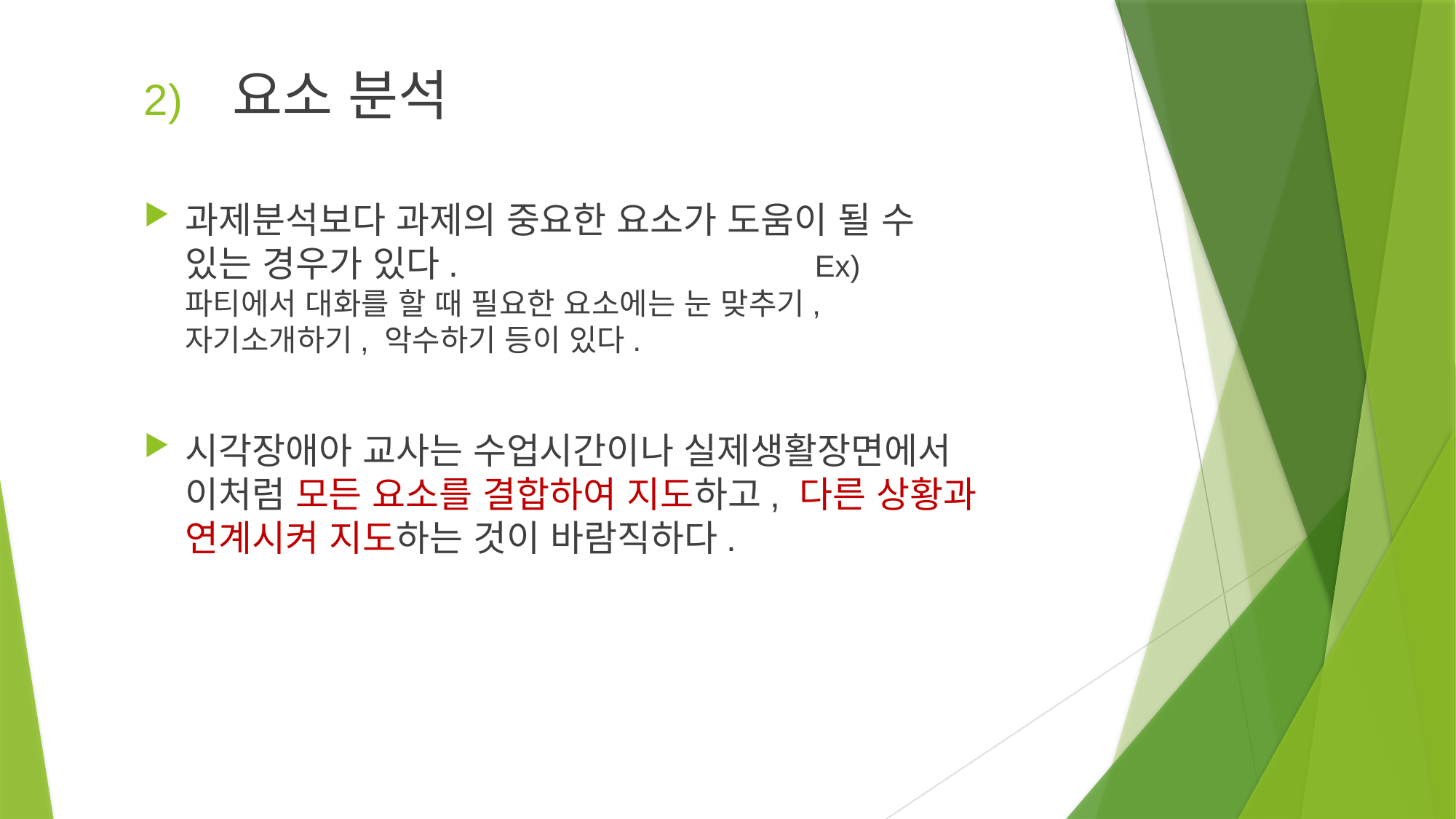

요소 분석

과제분석보다 과제의 중요한 요소가 도움이 될 수 있는 경우가 있다.                                   Ex) 파티에서 대화를 할 때 필요한 요소에는 눈 맞추기, 자기소개하기, 악수하기 등이 있다.

시각장애아 교사는 수업시간이나 실제생활장면에서 이처럼 모든 요소를 결합하여 지도하고, 다른 상황과 연계시켜 지도하는 것이 바람직하다.